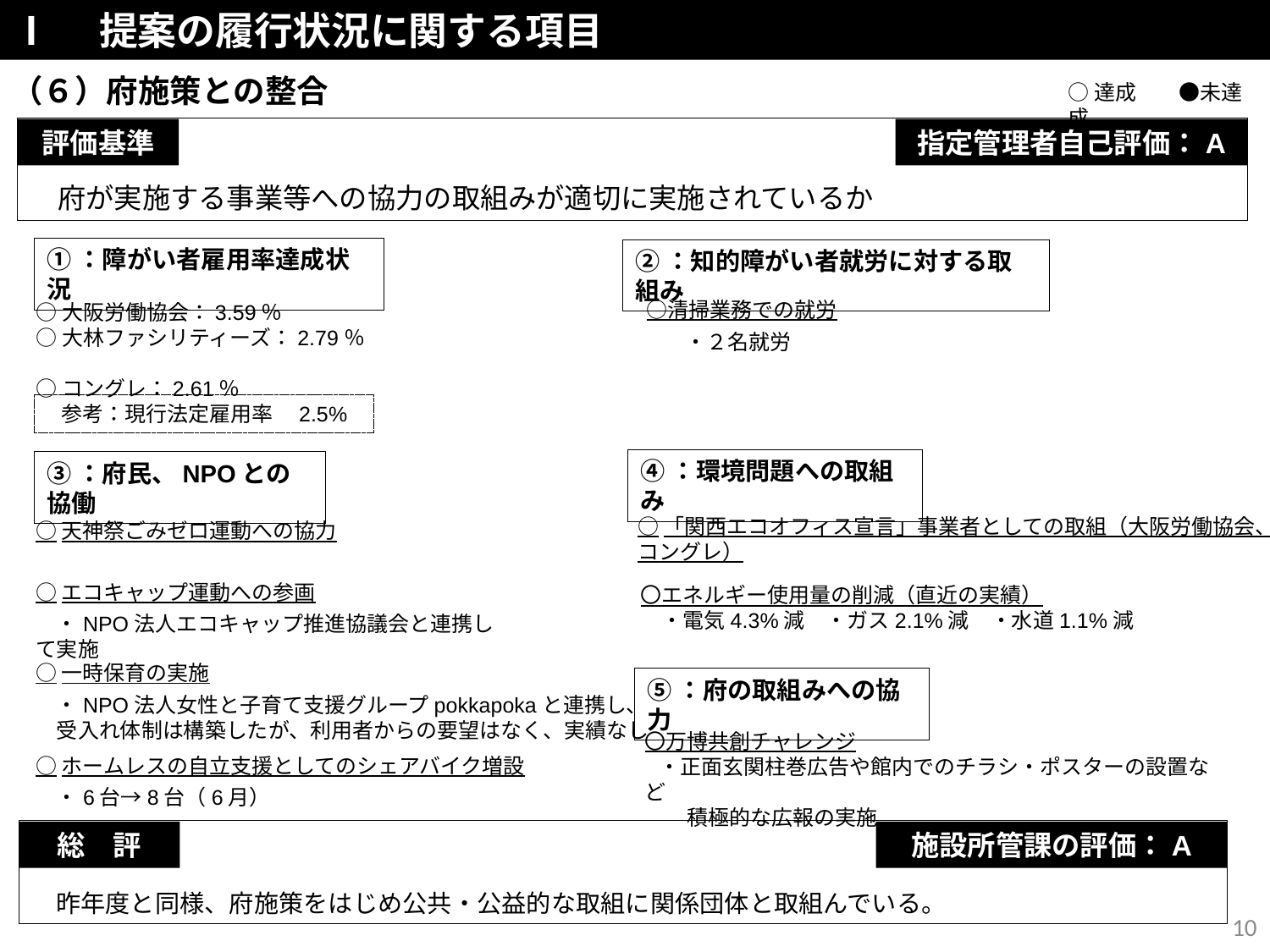

Ⅰ　提案の履行状況に関する項目
（６）府施策との整合
○達成　　●未達成

　府が実施する事業等への協力の取組みが適切に実施されているか
評価基準
指定管理者自己評価：A
①：障がい者雇用率達成状況
②：知的障がい者就労に対する取組み
　○清掃業務での就労

　　　・２名就労
○大阪労働協会：3.59％
○大林ファシリティーズ：2.79％
○コングレ：2.61％
参考：現行法定雇用率　2.5%
④：環境問題への取組み
③：府民、NPOとの協働
○「関西エコオフィス宣言」事業者としての取組（大阪労働協会、コングレ）
○天神祭ごみゼロ運動への協力

○エコキャップ運動への参画

　・NPO法人エコキャップ推進協議会と連携して実施
〇エネルギー使用量の削減（直近の実績）
　・電気4.3%減　・ガス2.1%減　・水道1.1%減
○一時保育の実施

　・NPO法人女性と子育て支援グループpokkapokaと連携し、
　受入れ体制は構築したが、利用者からの要望はなく、実績なし

○ホームレスの自立支援としてのシェアバイク増設

　・6台→8台（6月）
⑤：府の取組みへの協力
〇万博共創チャレンジ
  ・正面玄関柱巻広告や館内でのチラシ・ポスターの設置など
　　積極的な広報の実施
　昨年度と同様、府施策をはじめ公共・公益的な取組に関係団体と取組んでいる。
総　評
施設所管課の評価：A
10